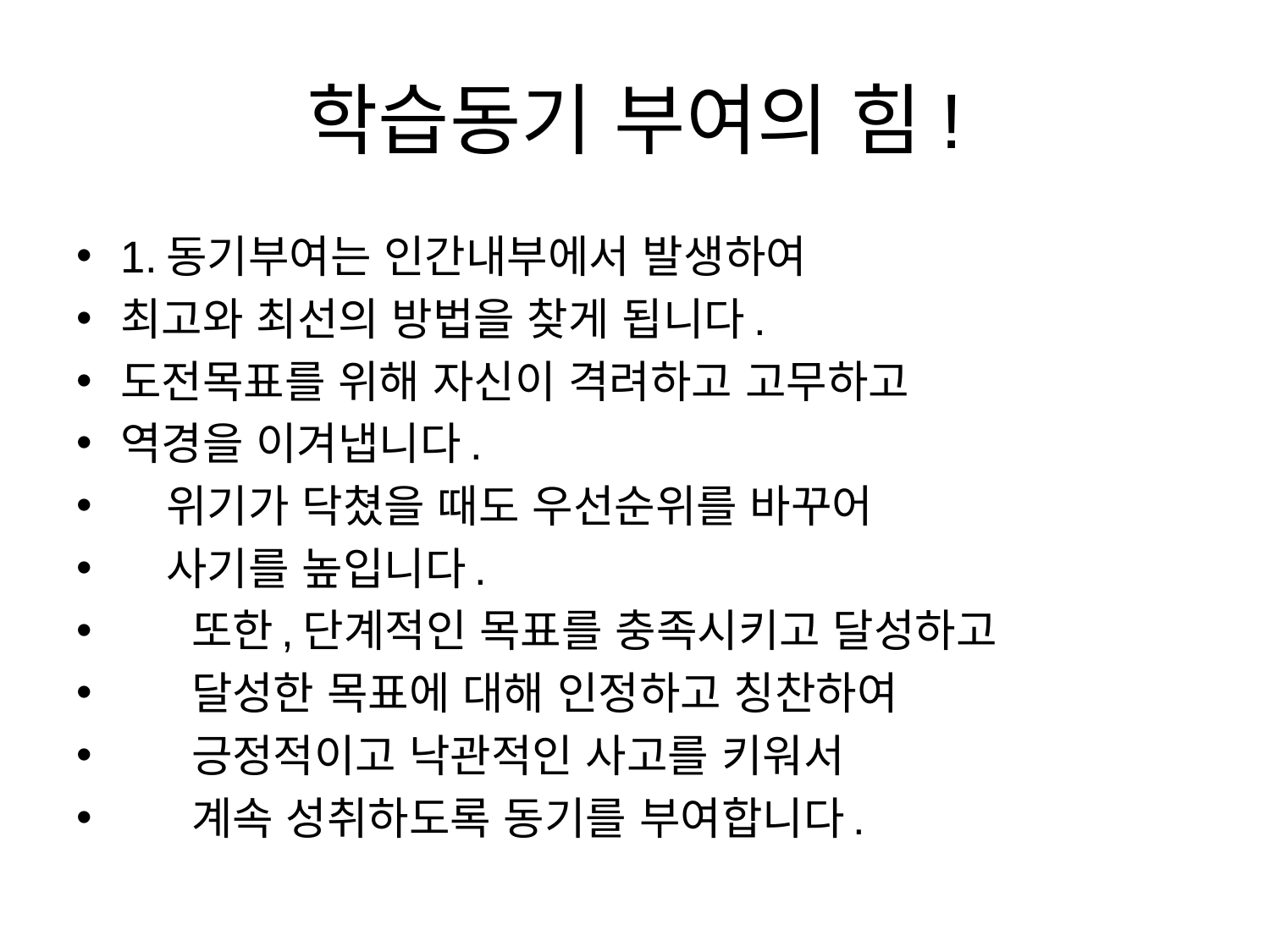

# 학습동기 부여의 힘!
1.동기부여는 인간내부에서 발생하여
최고와 최선의 방법을 찾게 됩니다.
도전목표를 위해 자신이 격려하고 고무하고
역경을 이겨냅니다.
   위기가 닥쳤을 때도 우선순위를 바꾸어
   사기를 높입니다.
     또한,단계적인 목표를 충족시키고 달성하고
     달성한 목표에 대해 인정하고 칭찬하여
     긍정적이고 낙관적인 사고를 키워서
     계속 성취하도록 동기를 부여합니다.